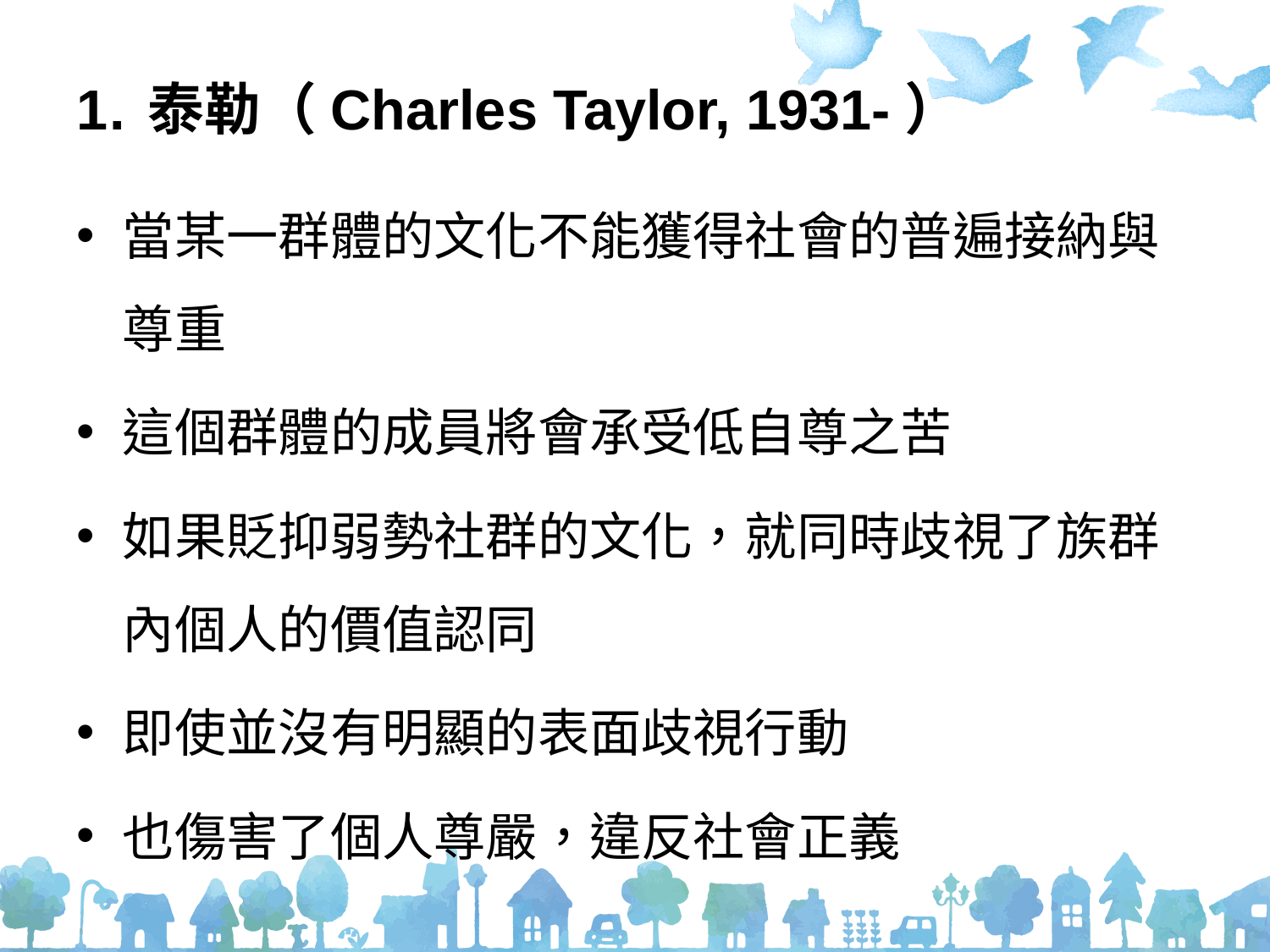

# 泰勒（Charles Taylor, 1931-）
當某一群體的文化不能獲得社會的普遍接納與尊重
這個群體的成員將會承受低自尊之苦
如果貶抑弱勢社群的文化，就同時歧視了族群內個人的價值認同
即使並沒有明顯的表面歧視行動
也傷害了個人尊嚴，違反社會正義